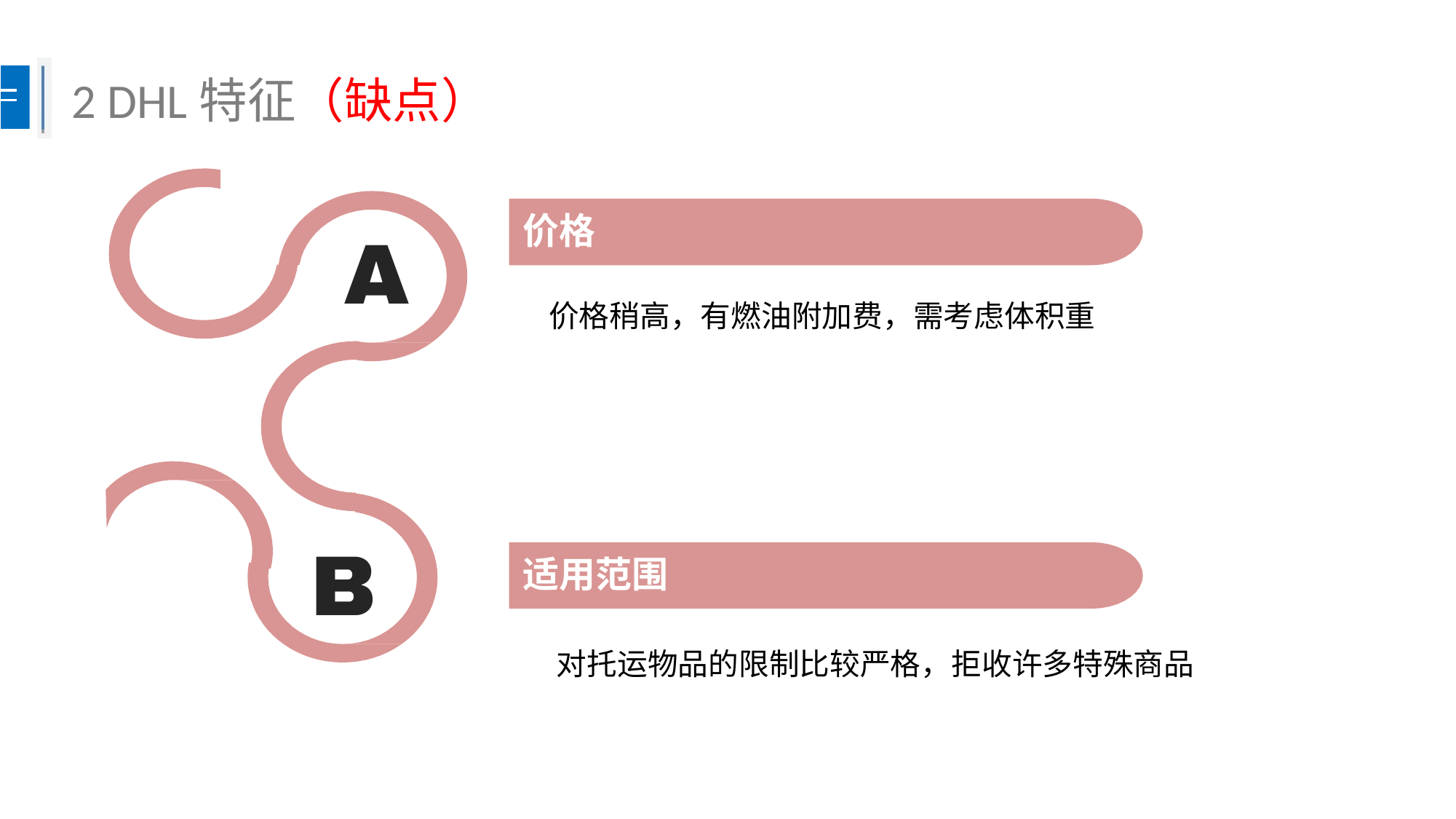

# 2 DHL特征（缺点）

价格

价格稍高，有燃油附加费，需考虑体积重
A

B

适用范围
对托运物品的限制比较严格，拒收许多特殊商品